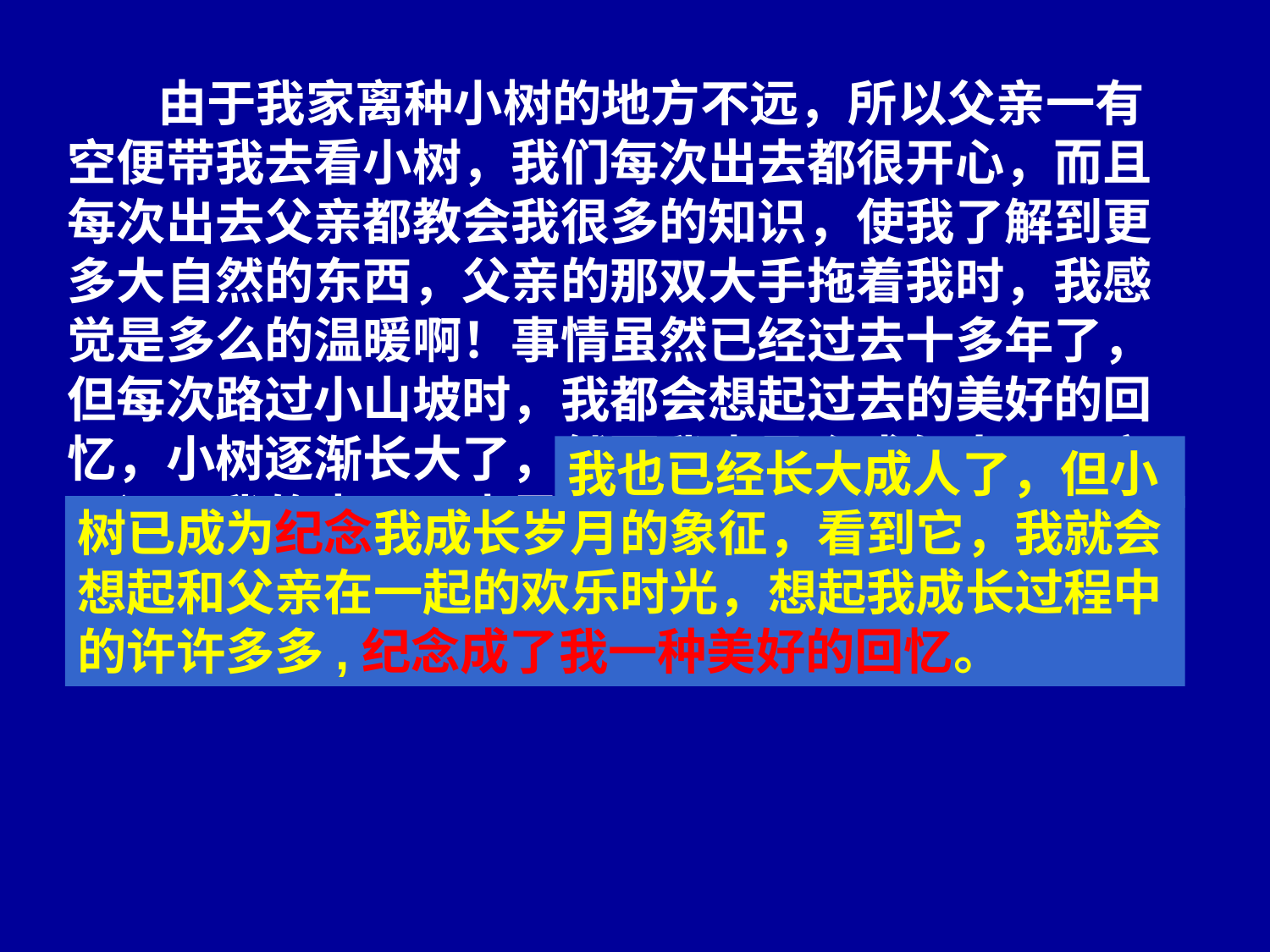

由于我家离种小树的地方不远，所以父亲一有空便带我去看小树，我们每次出去都很开心，而且每次出去父亲都教会我很多的知识，使我了解到更多大自然的东西，父亲的那双大手拖着我时，我感觉是多么的温暖啊！事情虽然已经过去十多年了，但每次路过小山坡时，我都会想起过去的美好的回忆，小树逐渐长大了，然而我也是个成年人了，它见证了我的岁月，也是它的存在，才能使我与父亲相互了解，小树的未来也就是我的未来，我也要向小树学习，勇敢地向上爬，达到我的理想。
我也已经长大成人了，但小
树已成为纪念我成长岁月的象征，看到它，我就会想起和父亲在一起的欢乐时光，想起我成长过程中的许许多多,纪念成了我一种美好的回忆。